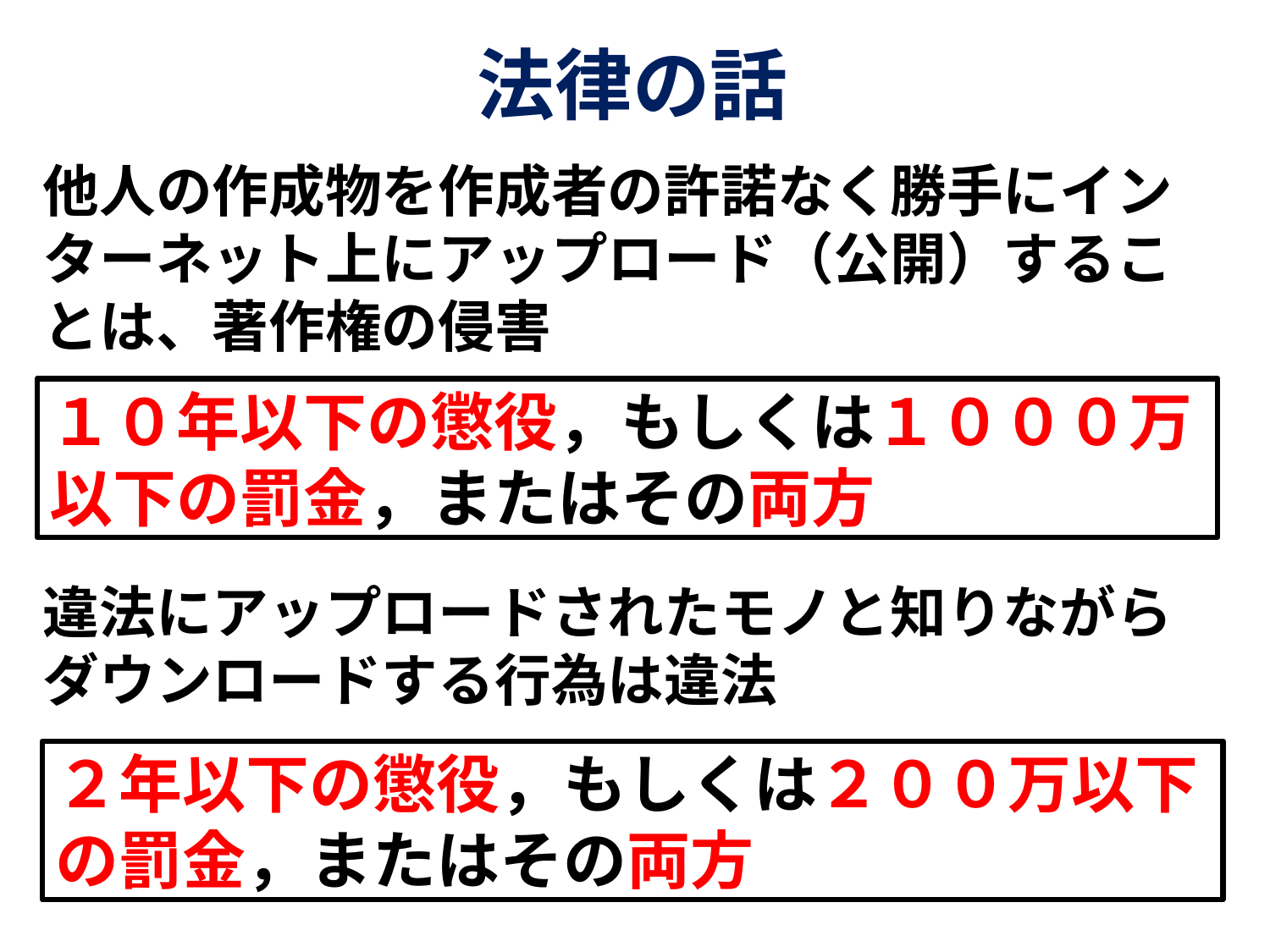

# 法律の話
他人の作成物を作成者の許諾なく勝手にインターネット上にアップロード（公開）することは、著作権の侵害

違法にアップロードされたモノと知りながらダウンロードする行為は違法
１０年以下の懲役，もしくは１０００万以下の罰金，またはその両方
２年以下の懲役，もしくは２００万以下の罰金，またはその両方